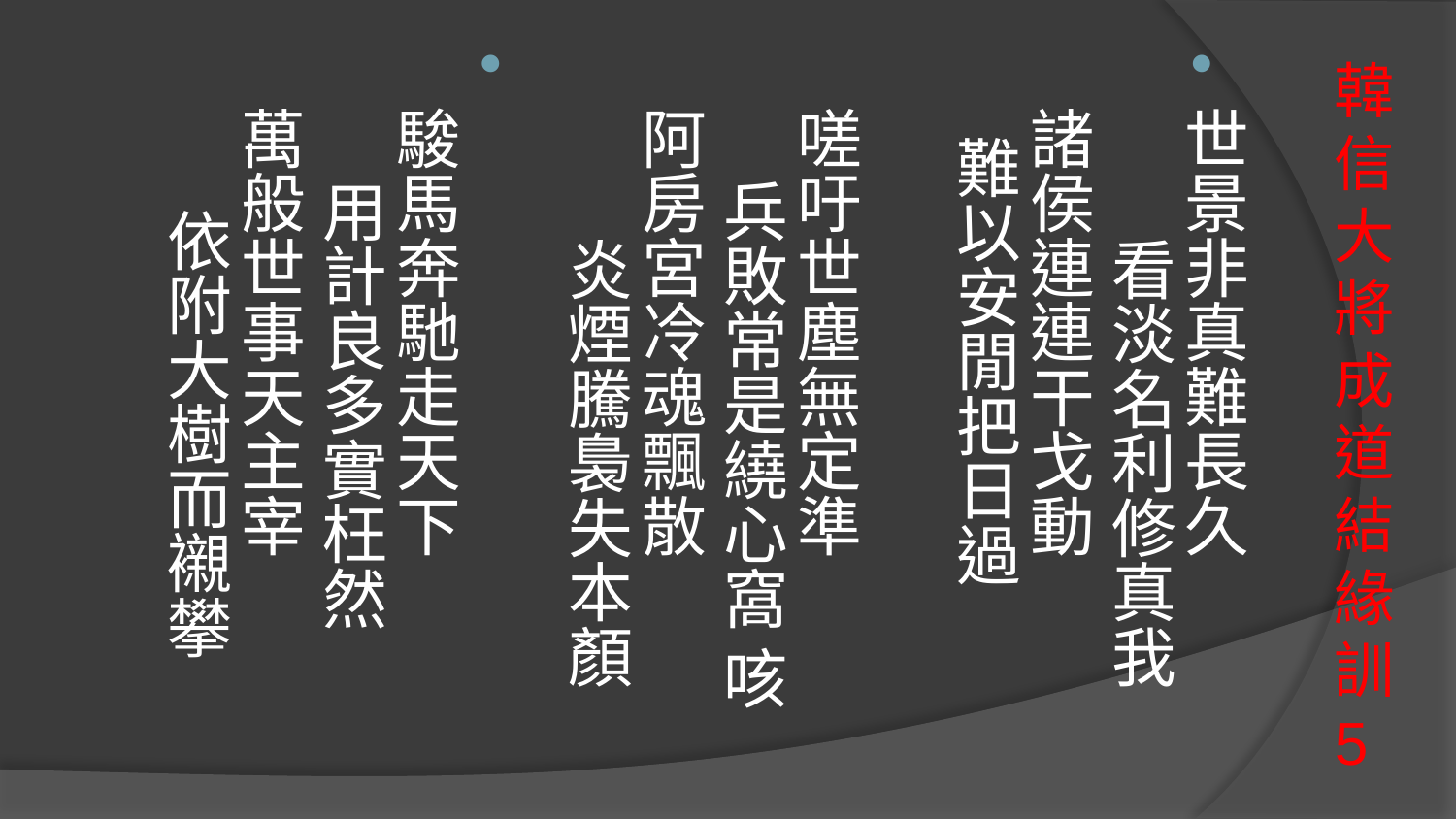

世景非真難長久                        看淡名利修真我
諸侯連連干戈動                 難以安閒把日過
嗟吁世塵無定準                    兵敗常是繞心窩 咳
阿房宮冷魂飄散                        炎煙騰裊失本顏
駿馬奔馳走天下                    用計良多實枉然
萬般世事天主宰                      依附大樹而襯攀
# 韓信大將成道結緣訓5